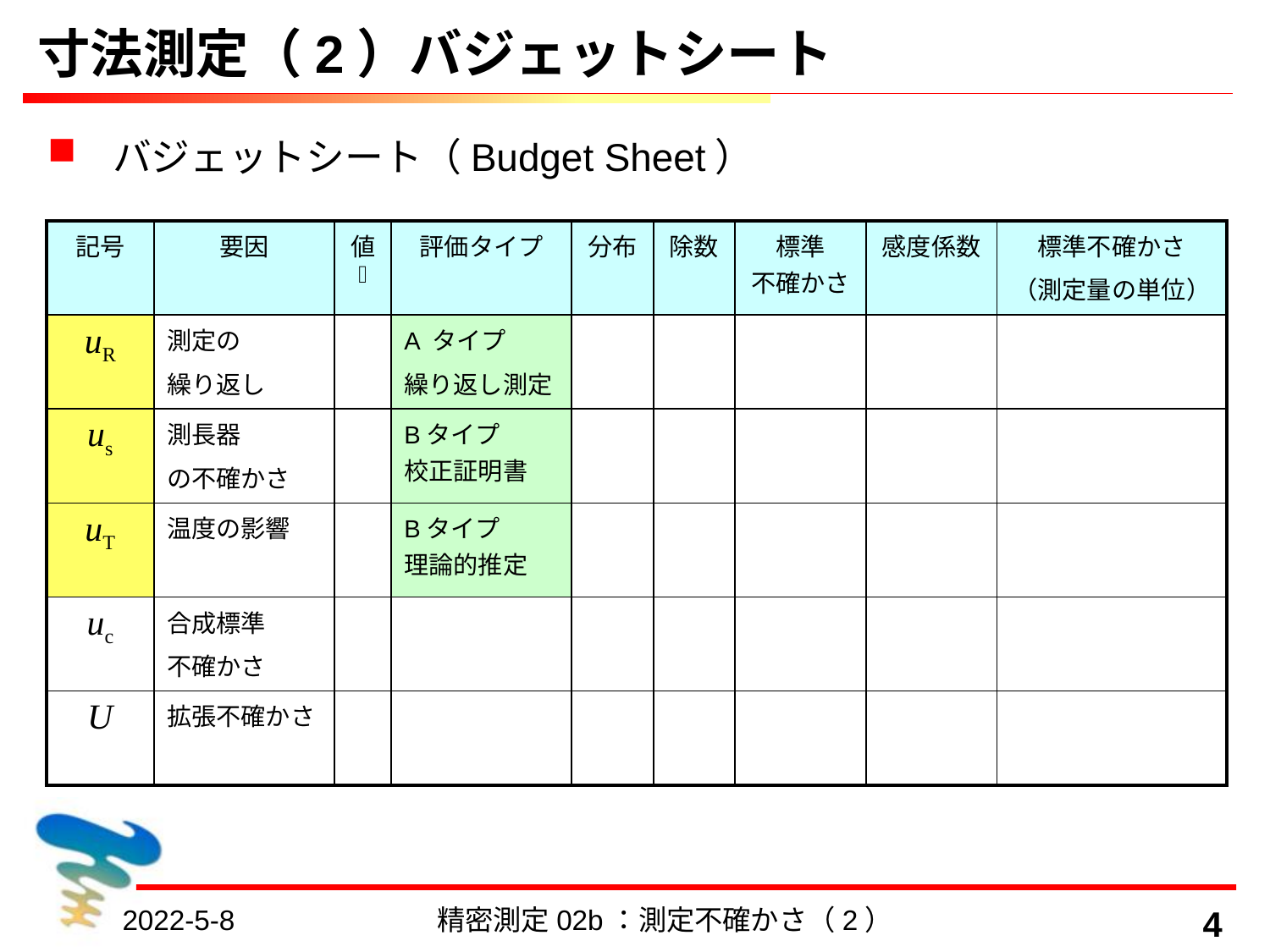

# 寸法測定（2）バジェットシート
バジェットシート（Budget Sheet）
| 記号 | 要因 | 値 ± | 評価タイプ | 分布 | 除数 | 標準 不確かさ | 感度係数 | 標準不確かさ （測定量の単位） |
| --- | --- | --- | --- | --- | --- | --- | --- | --- |
| uR | 測定の 繰り返し |  | A タイプ 繰り返し測定 |  |  |  |  |  |
| us | 測長器 の不確かさ |  | Bタイプ 校正証明書 |  |  |  |  |  |
| uT | 温度の影響 |  | Bタイプ 理論的推定 |  |  |  |  |  |
| uc | 合成標準 不確かさ |  |  |  |  |  |  |  |
| U | 拡張不確かさ |  |  |  |  |  |  |  |
2022-5-8
精密測定02b：測定不確かさ（2）
4